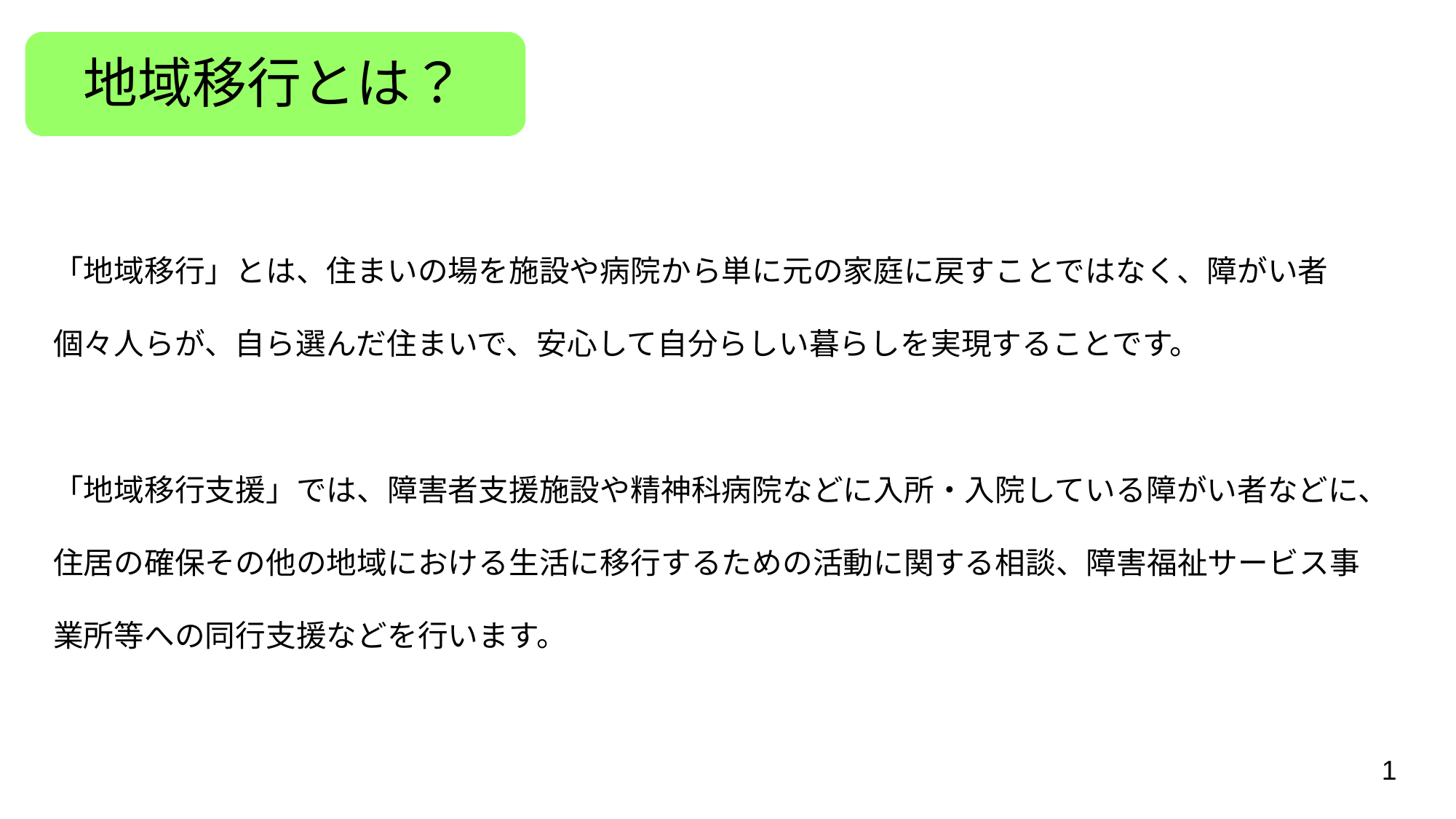

# 地域移行とは？
「地域移行」とは、住まいの場を施設や病院から単に元の家庭に戻すことではなく、障がい者個々人らが、自ら選んだ住まいで、安心して自分らしい暮らしを実現することです。

「地域移行支援」では、障害者支援施設や精神科病院などに入所・入院している障がい者などに、住居の確保その他の地域における生活に移行するための活動に関する相談、障害福祉サービス事業所等への同行支援などを行います。

1